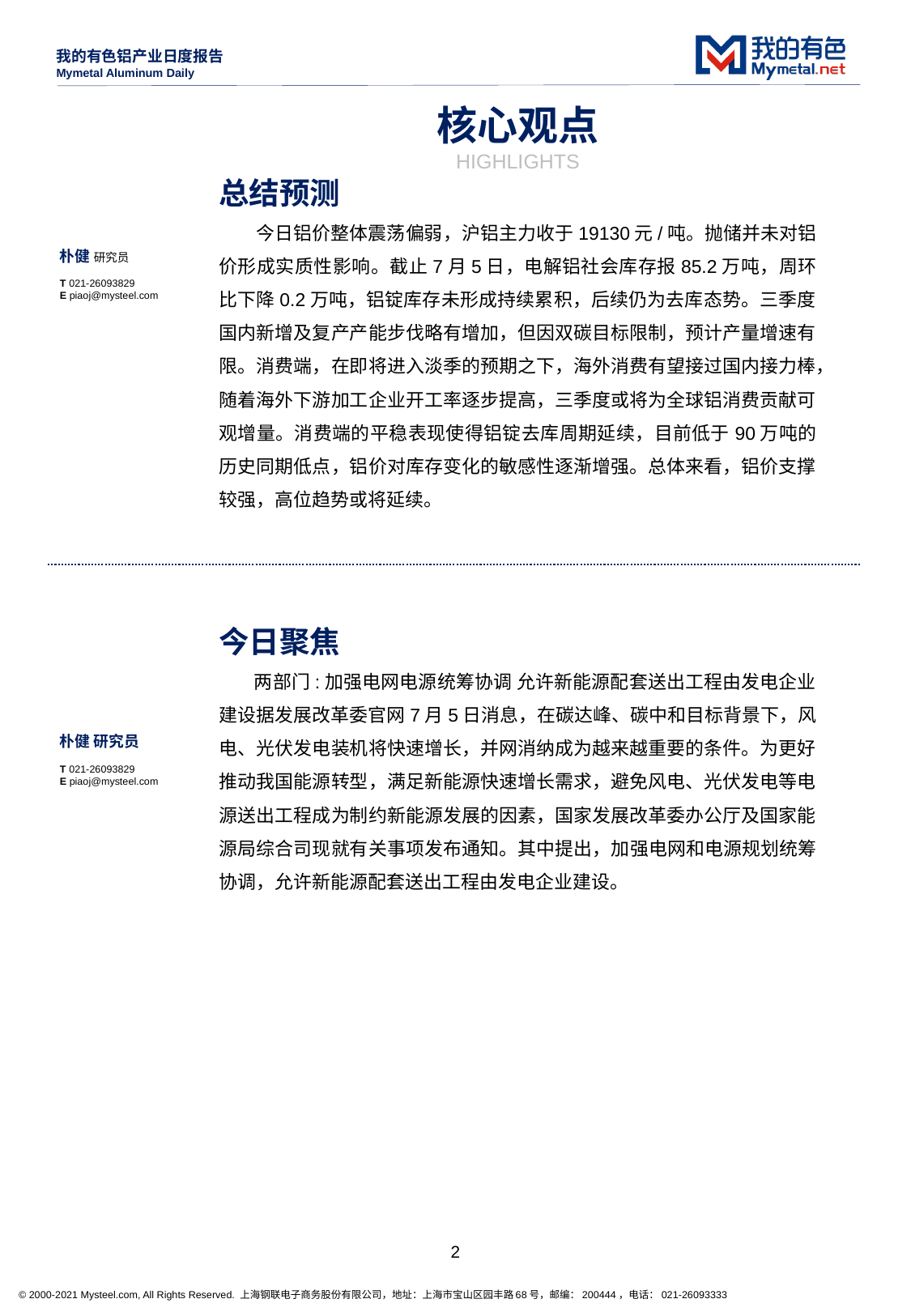

核心观点
HIGHLIGHTS
总结预测
今日铝价整体震荡偏弱，沪铝主力收于19130元/吨。抛储并未对铝价形成实质性影响。截止7月5日，电解铝社会库存报85.2万吨，周环比下降0.2万吨，铝锭库存未形成持续累积，后续仍为去库态势。三季度国内新增及复产产能步伐略有增加，但因双碳目标限制，预计产量增速有限。消费端，在即将进入淡季的预期之下，海外消费有望接过国内接力棒，随着海外下游加工企业开工率逐步提高，三季度或将为全球铝消费贡献可观增量。消费端的平稳表现使得铝锭去库周期延续，目前低于90万吨的历史同期低点，铝价对库存变化的敏感性逐渐增强。总体来看，铝价支撑较强，高位趋势或将延续。

朴健 研究员

T 021-26093829
E piaoj@mysteel.com
今日聚焦
       两部门:加强电网电源统筹协调 允许新能源配套送出工程由发电企业建设据发展改革委官网7月5日消息，在碳达峰、碳中和目标背景下，风电、光伏发电装机将快速增长，并网消纳成为越来越重要的条件。为更好推动我国能源转型，满足新能源快速增长需求，避免风电、光伏发电等电源送出工程成为制约新能源发展的因素，国家发展改革委办公厅及国家能源局综合司现就有关事项发布通知。其中提出，加强电网和电源规划统筹协调，允许新能源配套送出工程由发电企业建设。

朴健 研究员

T 021-26093829
E piaoj@mysteel.com
2